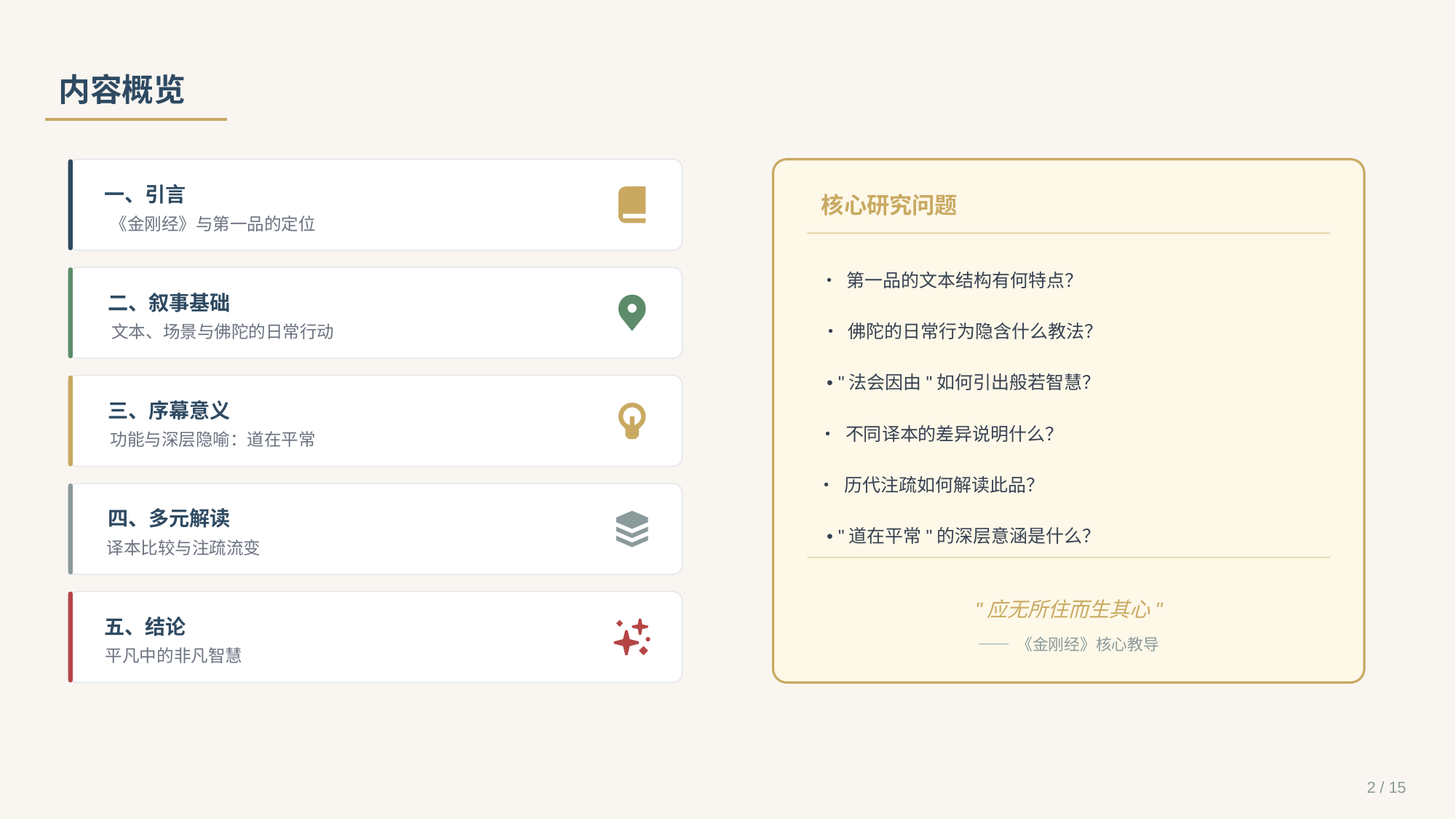

内容概览

一、引言

《金刚经》与第一品的定位

核心研究问题

• 第一品的文本结构有何特点？
• 佛陀的日常行为隐含什么教法？
• "法会因由"如何引出般若智慧？
• 不同译本的差异说明什么？
• 历代注疏如何解读此品？
• "道在平常"的深层意涵是什么？

"应无所住而生其心"
—— 《金刚经》核心教导

二、叙事基础

文本、场景与佛陀的日常行动

三、序幕意义

功能与深层隐喻：道在平常

四、多元解读

译本比较与注疏流变

五、结论

平凡中的非凡智慧
2 / 15